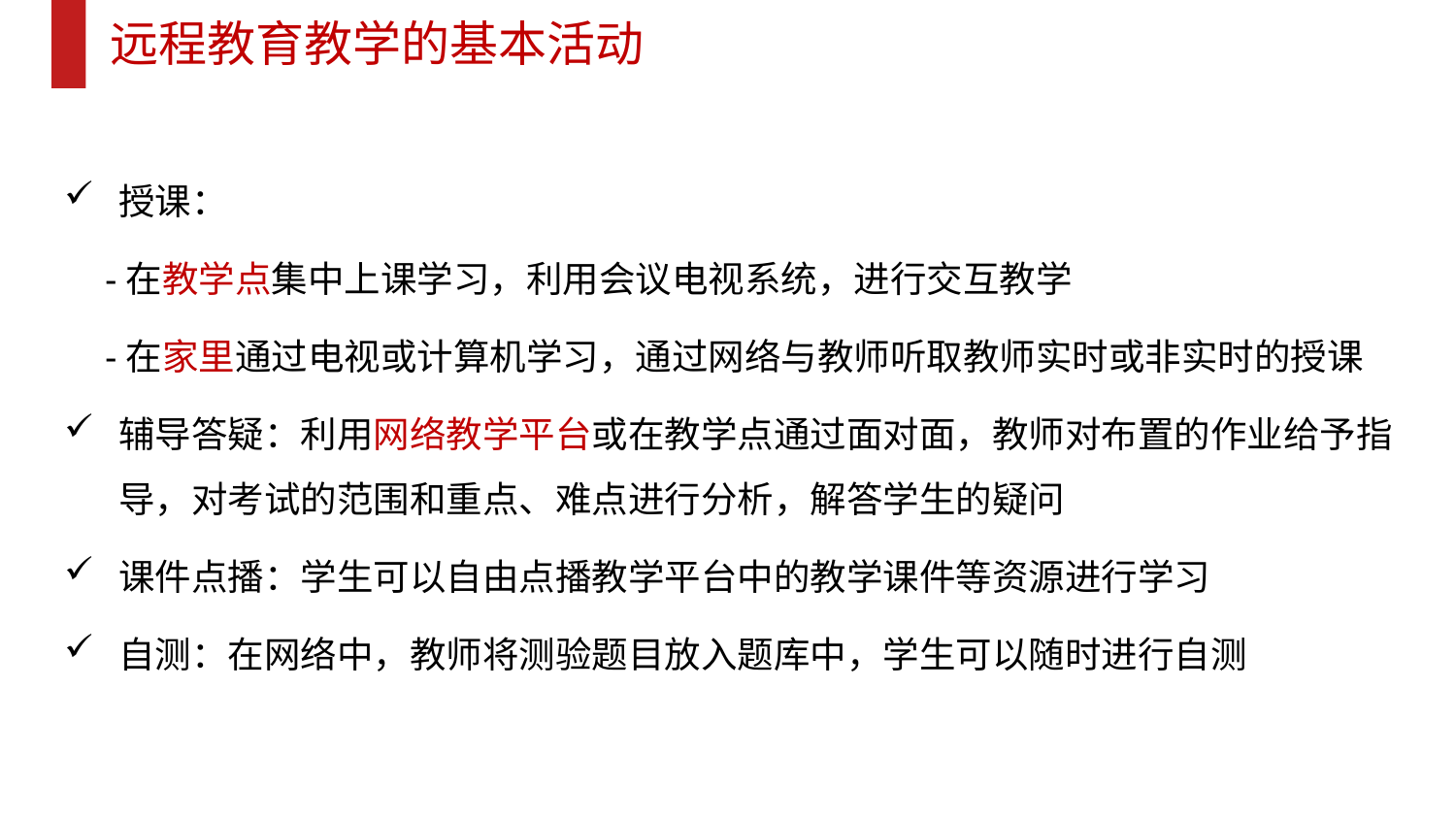

远程教育教学的基本活动
授课：
    -在教学点集中上课学习，利用会议电视系统，进行交互教学
    -在家里通过电视或计算机学习，通过网络与教师听取教师实时或非实时的授课
辅导答疑：利用网络教学平台或在教学点通过面对面，教师对布置的作业给予指导，对考试的范围和重点、难点进行分析，解答学生的疑问
课件点播：学生可以自由点播教学平台中的教学课件等资源进行学习
自测：在网络中，教师将测验题目放入题库中，学生可以随时进行自测